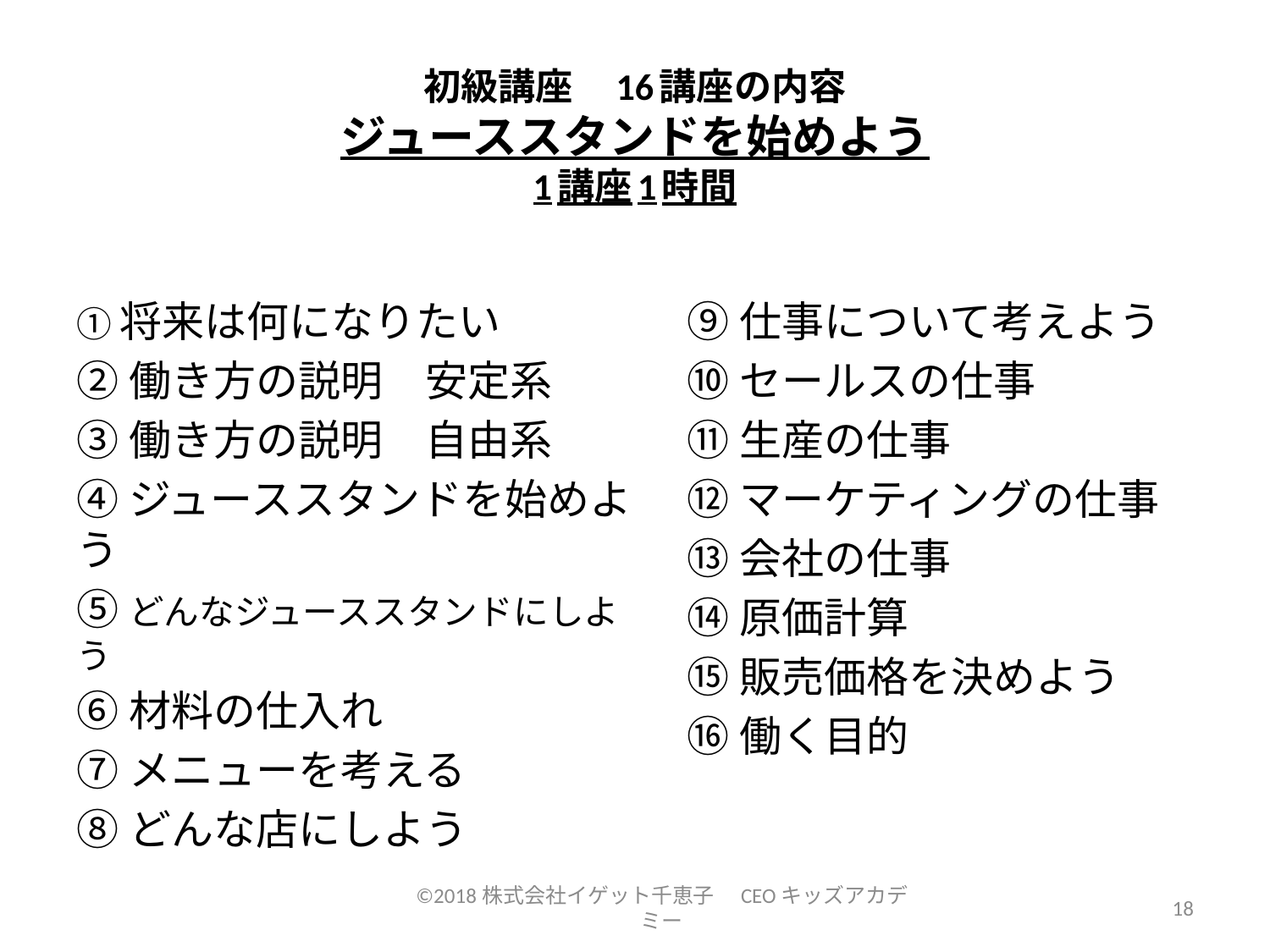

# 初級講座　16講座の内容 ジューススタンドを始めよう 1講座1時間
①将来は何になりたい
②働き方の説明　安定系
③働き方の説明　自由系
④ジューススタンドを始めよう
⑤どんなジューススタンドにしよう
⑥材料の仕入れ
⑦メニューを考える
⑧どんな店にしよう

⑨仕事について考えよう
⑩セールスの仕事
⑪生産の仕事
⑫マーケティングの仕事
⑬会社の仕事
⑭原価計算
⑮販売価格を決めよう
⑯働く目的

©2018株式会社イゲット千恵子　CEOキッズアカデミー
18